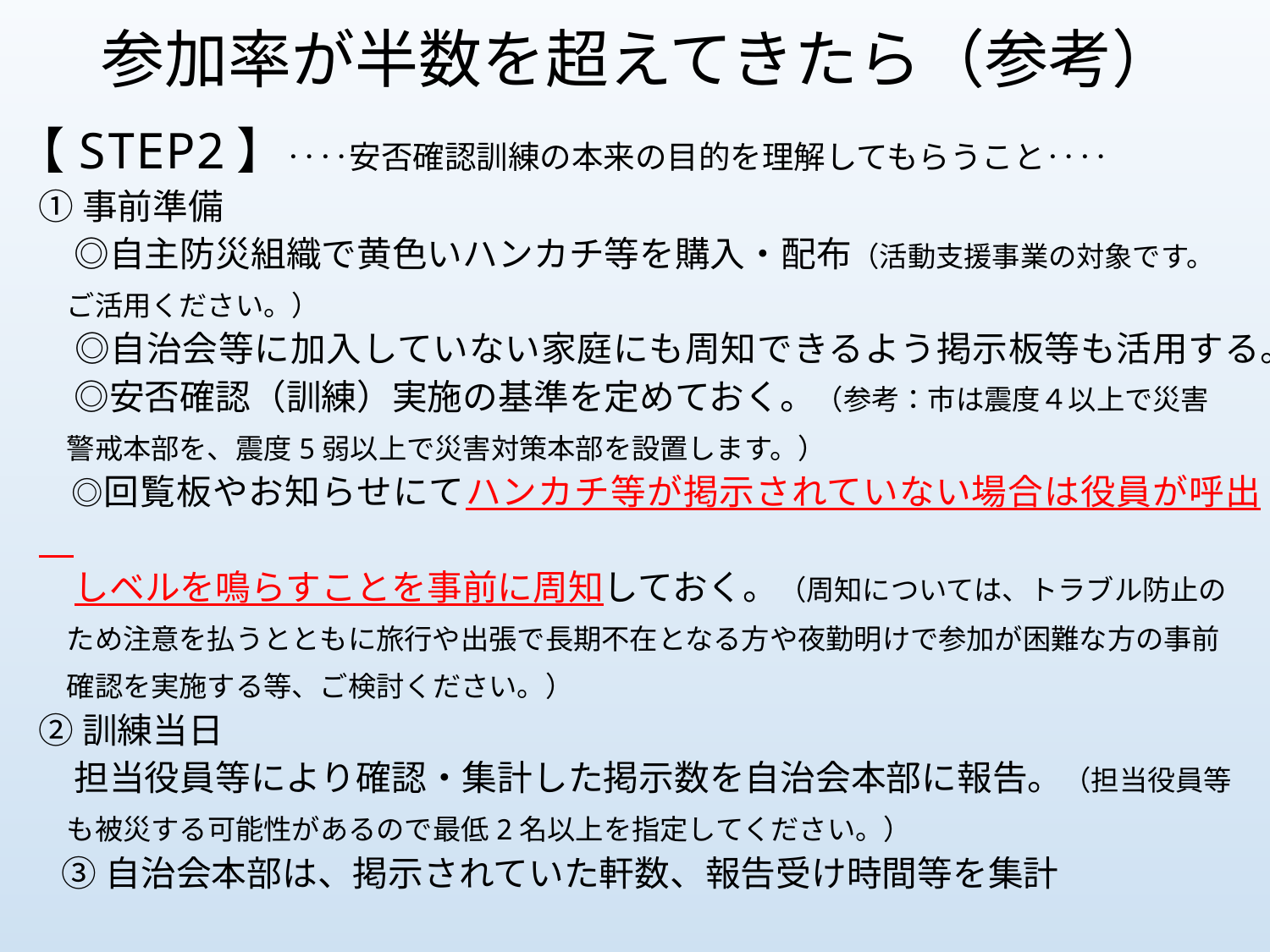

参加率が半数を超えてきたら（参考）
【STEP2】‥‥安否確認訓練の本来の目的を理解してもらうこと‥‥
①事前準備
　◎自主防災組織で黄色いハンカチ等を購入・配布（活動支援事業の対象です。
　ご活用ください。）
　◎自治会等に加入していない家庭にも周知できるよう掲示板等も活用する。
　◎安否確認（訓練）実施の基準を定めておく。（参考：市は震度４以上で災害
　警戒本部を、震度5弱以上で災害対策本部を設置します。）
　◎回覧板やお知らせにてハンカチ等が掲示されていない場合は役員が呼出
　しベルを鳴らすことを事前に周知しておく。（周知については、トラブル防止の
　ため注意を払うとともに旅行や出張で長期不在となる方や夜勤明けで参加が困難な方の事前
　確認を実施する等、ご検討ください。）
②訓練当日
　担当役員等により確認・集計した掲示数を自治会本部に報告。（担当役員等
　も被災する可能性があるので最低2名以上を指定してください。）
③自治会本部は、掲示されていた軒数、報告受け時間等を集計